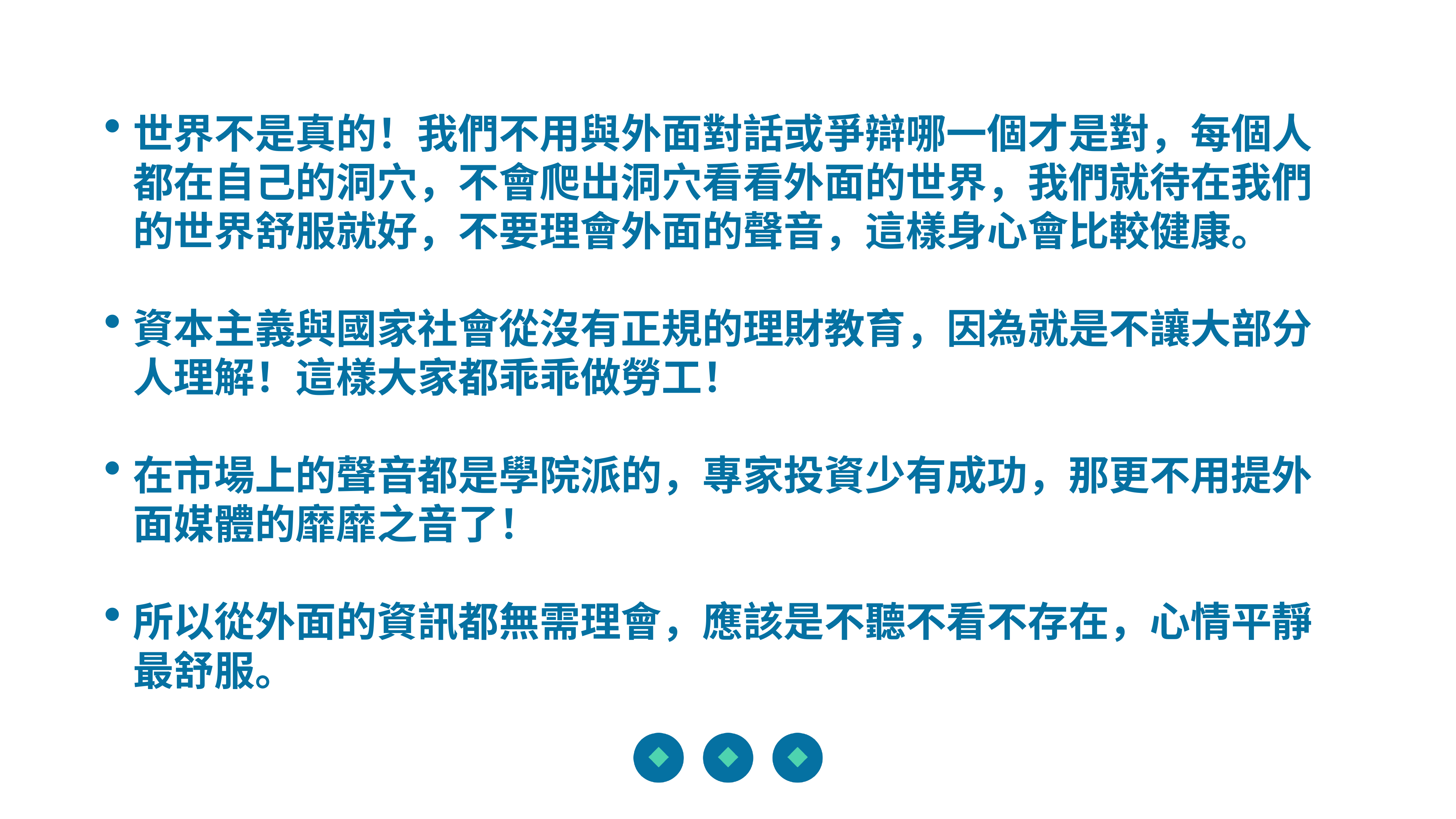

世界不是真的！我們不用與外面對話或爭辯哪一個才是對，每個人都在自己的洞穴，不會爬出洞穴看看外面的世界，我們就待在我們的世界舒服就好，不要理會外面的聲音，這樣身心會比較健康。

資本主義與國家社會從沒有正規的理財教育，因為就是不讓大部分人理解！這樣大家都乖乖做勞工！

在市場上的聲音都是學院派的，專家投資少有成功，那更不用提外面媒體的靡靡之音了！

所以從外面的資訊都無需理會，應該是不聽不看不存在，心情平靜最舒服。